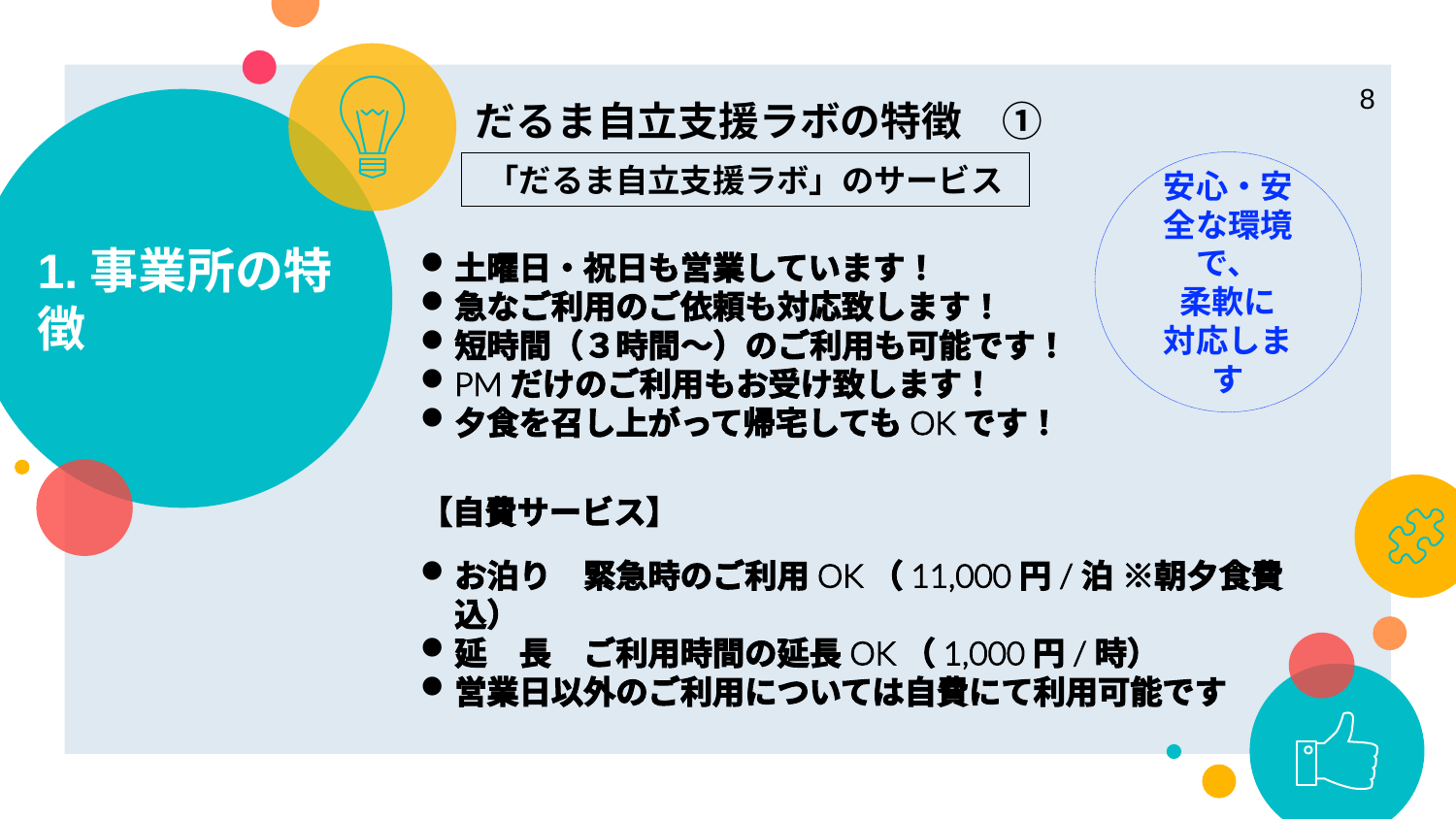

8
# 1.事業所の特徴
だるま自立支援ラボの特徴　①
安心・安全な環境で、
柔軟に
対応します
「だるま自立支援ラボ」のサービス
土曜日・祝日も営業しています！
急なご利用のご依頼も対応致します！
短時間（３時間〜）のご利用も可能です！
PMだけのご利用もお受け致します！
夕食を召し上がって帰宅してもOKです！
【自費サービス】
お泊り　緊急時のご利用OK（11,000円/泊 ※朝夕食費込）
延　長　ご利用時間の延長OK（1,000円/時）
営業日以外のご利用については自費にて利用可能です